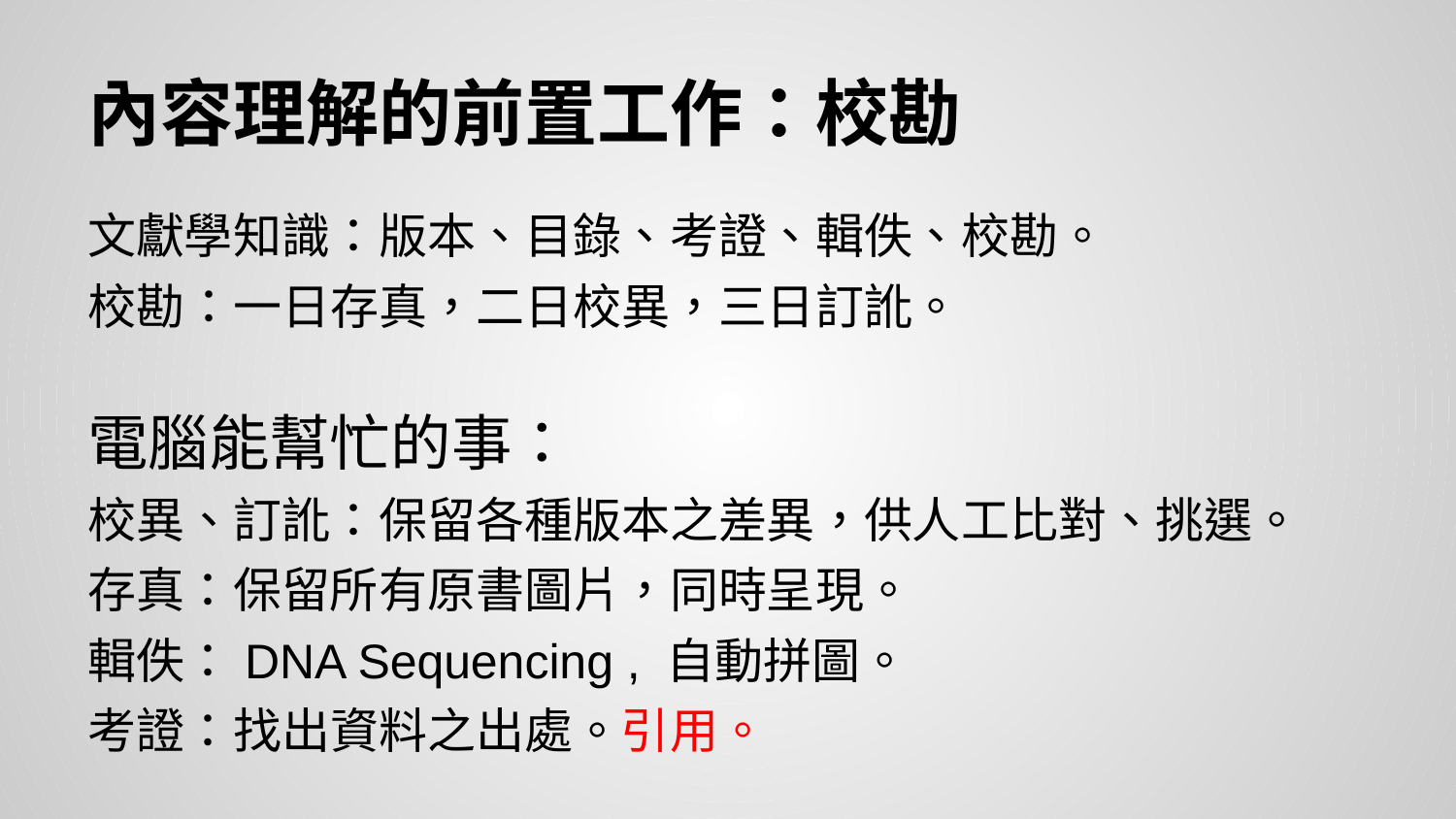

# 內容理解的前置工作：校勘
文獻學知識：版本、目錄、考證、輯佚、校勘。
校勘：一日存真，二日校異，三日訂訛。
電腦能幫忙的事：
校異、訂訛：保留各種版本之差異，供人工比對、挑選。
存真：保留所有原書圖片，同時呈現。
輯佚：DNA Sequencing , 自動拼圖。
考證：找出資料之出處。引用。